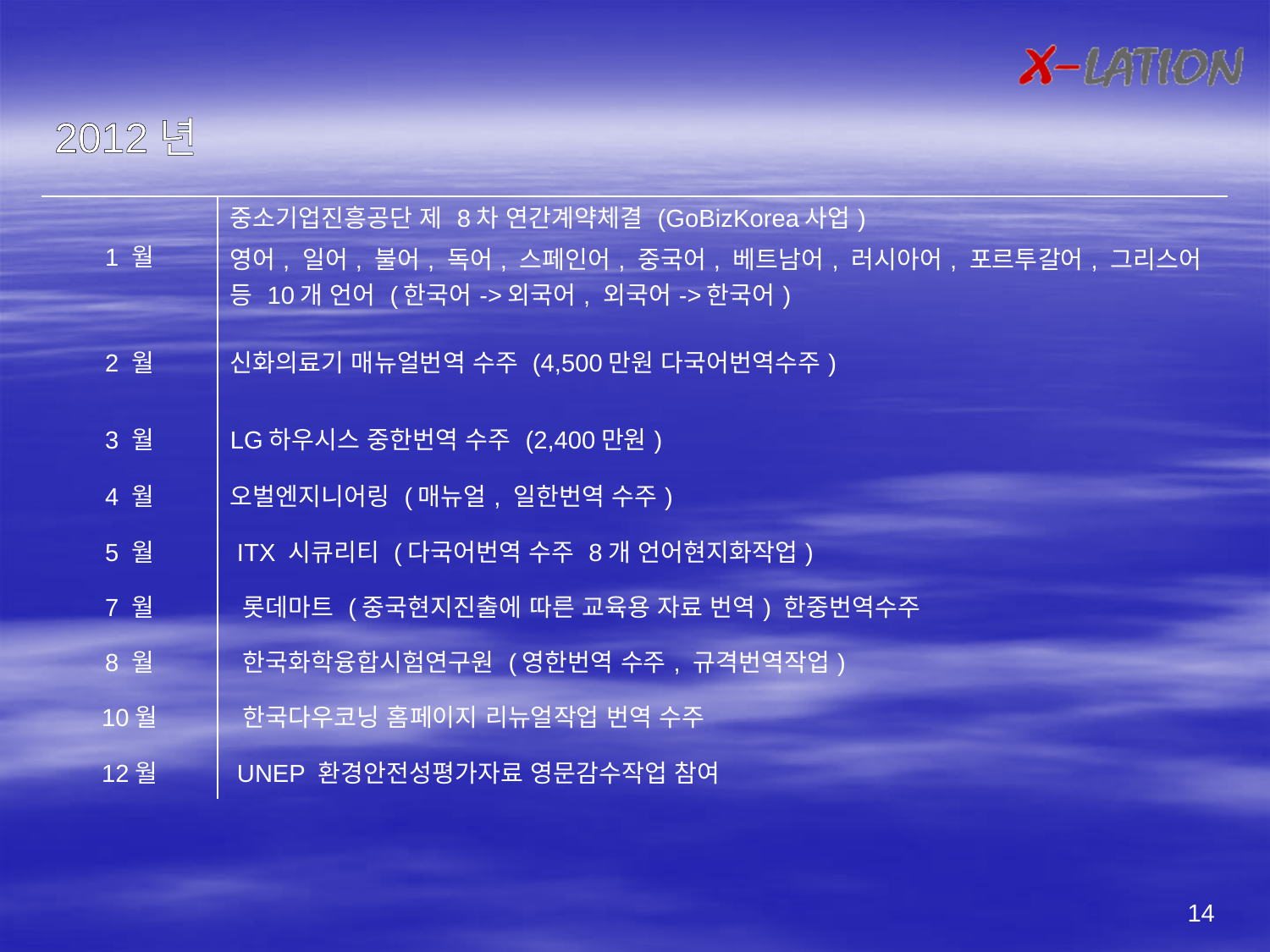

2012년
| 1 월 | 중소기업진흥공단 제 8차 연간계약체결 (GoBizKorea사업) 영어, 일어, 불어, 독어, 스페인어, 중국어, 베트남어, 러시아어, 포르투갈어, 그리스어 등 10개 언어 (한국어->외국어, 외국어->한국어) |
| --- | --- |
| 2 월 | 신화의료기 매뉴얼번역 수주 (4,500만원 다국어번역수주) |
| 3 월 | LG하우시스 중한번역 수주 (2,400만원) |
| 4 월 | 오벌엔지니어링 (매뉴얼, 일한번역 수주) |
| 5 월 | ITX 시큐리티 (다국어번역 수주 8개 언어현지화작업) |
| 7 월 | 롯데마트 (중국현지진출에 따른 교육용 자료 번역) 한중번역수주 |
| 8 월 | 한국화학융합시험연구원 (영한번역 수주, 규격번역작업) |
| 10월 | 한국다우코닝 홈페이지 리뉴얼작업 번역 수주 |
| 12월 | UNEP 환경안전성평가자료 영문감수작업 참여 |
14